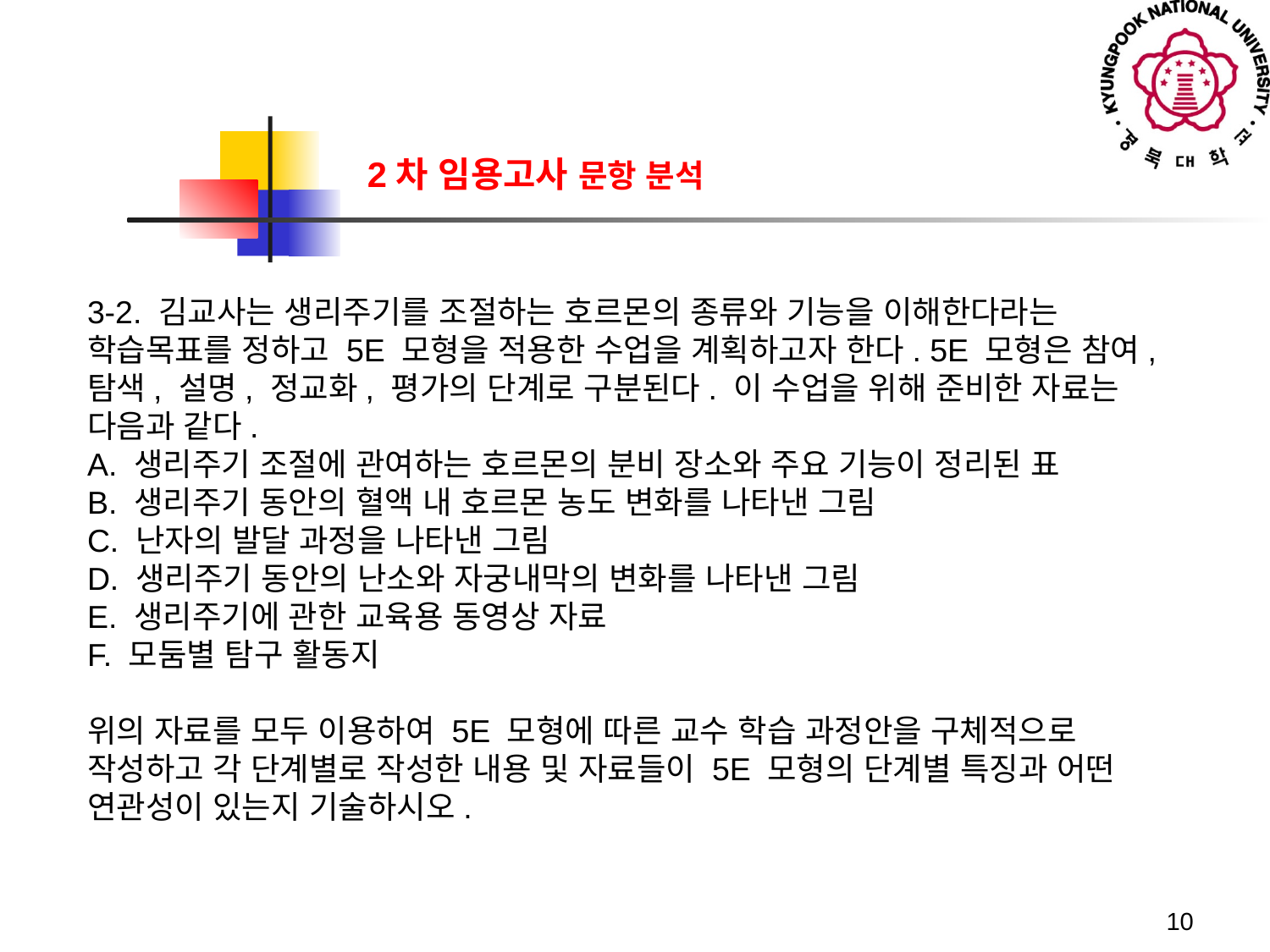

2차 임용고사 문항 분석
3-2. 김교사는 생리주기를 조절하는 호르몬의 종류와 기능을 이해한다라는 학습목표를 정하고 5E 모형을 적용한 수업을 계획하고자 한다. 5E 모형은 참여, 탐색, 설명, 정교화, 평가의 단계로 구분된다. 이 수업을 위해 준비한 자료는 다음과 같다.
A. 생리주기 조절에 관여하는 호르몬의 분비 장소와 주요 기능이 정리된 표
B. 생리주기 동안의 혈액 내 호르몬 농도 변화를 나타낸 그림
C. 난자의 발달 과정을 나타낸 그림
D. 생리주기 동안의 난소와 자궁내막의 변화를 나타낸 그림
E. 생리주기에 관한 교육용 동영상 자료
F. 모둠별 탐구 활동지

위의 자료를 모두 이용하여 5E 모형에 따른 교수 학습 과정안을 구체적으로 작성하고 각 단계별로 작성한 내용 및 자료들이 5E 모형의 단계별 특징과 어떤 연관성이 있는지 기술하시오.
10